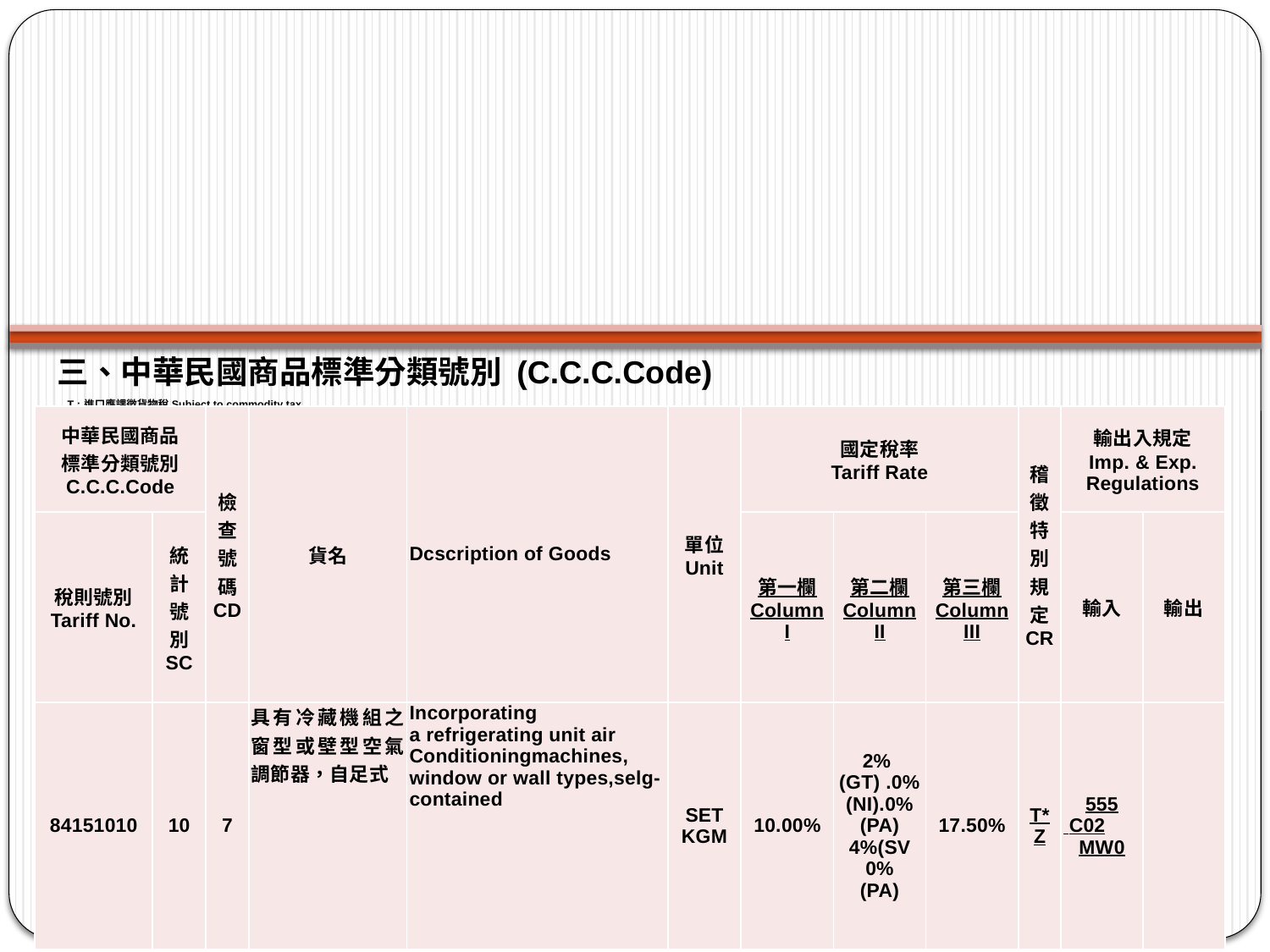

# T : 進口應課徵貨物稅 Subject to commodity tax　 Z : 進口貨物統計數量單位應申報「0」之稅則號別。 555 : 輸入７．１ｋｗ以下含有ＨＣＦＣ－２２之空氣調節器， 應檢附行政院環境保護署同意文件。 C02 : 本項下部分商品屬於經濟部標準檢驗局公告應施進口檢驗商品。 MWO : 大陸物品不准輸入
三、中華民國商品標準分類號別 (C.C.C.Code)

| 中華民國商品 標準分類號別 C.C.C.Code |  | 檢 查 號 碼 CD | 貨名 | Dcscription of Goods | 單位 Unit | 國定稅率 Tariff Rate |  |  | 稽徵特別規定 CR | 輸出入規定 Imp. & Exp. Regulations |  |
| --- | --- | --- | --- | --- | --- | --- | --- | --- | --- | --- | --- |
| 稅則號別 Tariff No. | 統 計 號 別 SC |  |  |  |  | 第一欄 Column I | 第二欄 Column II | 第三欄 Column III |  | 輸入 | 輸出 |
| 84151010 | 10 | 7 | 具有冷藏機組之窗型或壁型空氣調節器，自足式 | Incorporating a refrigerating unit air Conditioningmachines, window or wall types,selg-contained | SET KGM | 10.00% | 2% (GT) .0% (NI).0%(PA) 4%(SV 0% (PA) | 17.50% | T\* Z | 555 C02 MW0 |  |